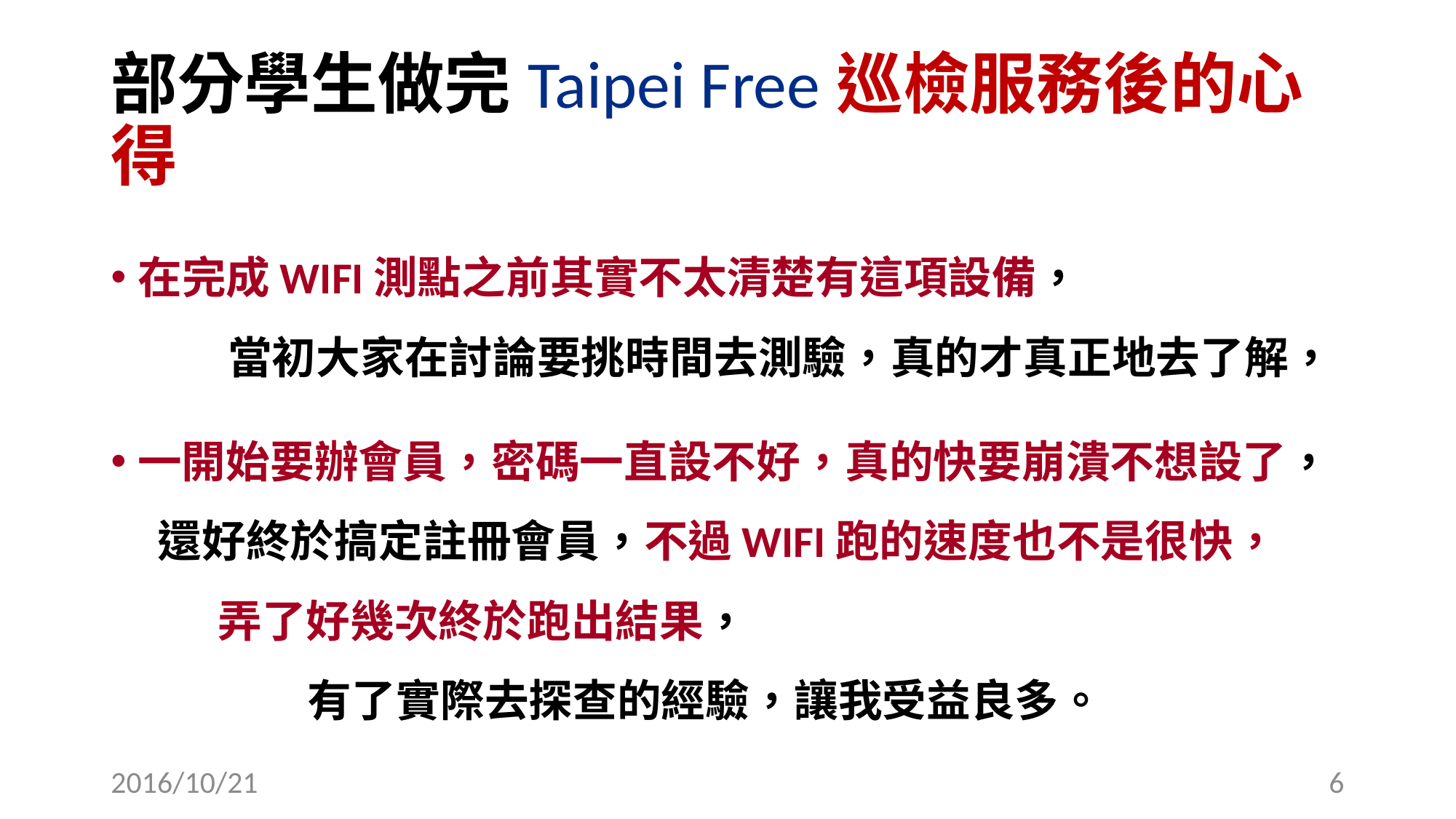

# 部分學生做完Taipei Free巡檢服務後的心得
在完成WIFI測點之前其實不太清楚有這項設備，                                    當初大家在討論要挑時間去測驗，真的才真正地去了解，
一開始要辦會員，密碼一直設不好，真的快要崩潰不想設了，    還好終於搞定註冊會員，不過WIFI跑的速度也不是很快，               弄了好幾次終於跑出結果，                                                                             有了實際去探查的經驗，讓我受益良多。
2016/10/21
6